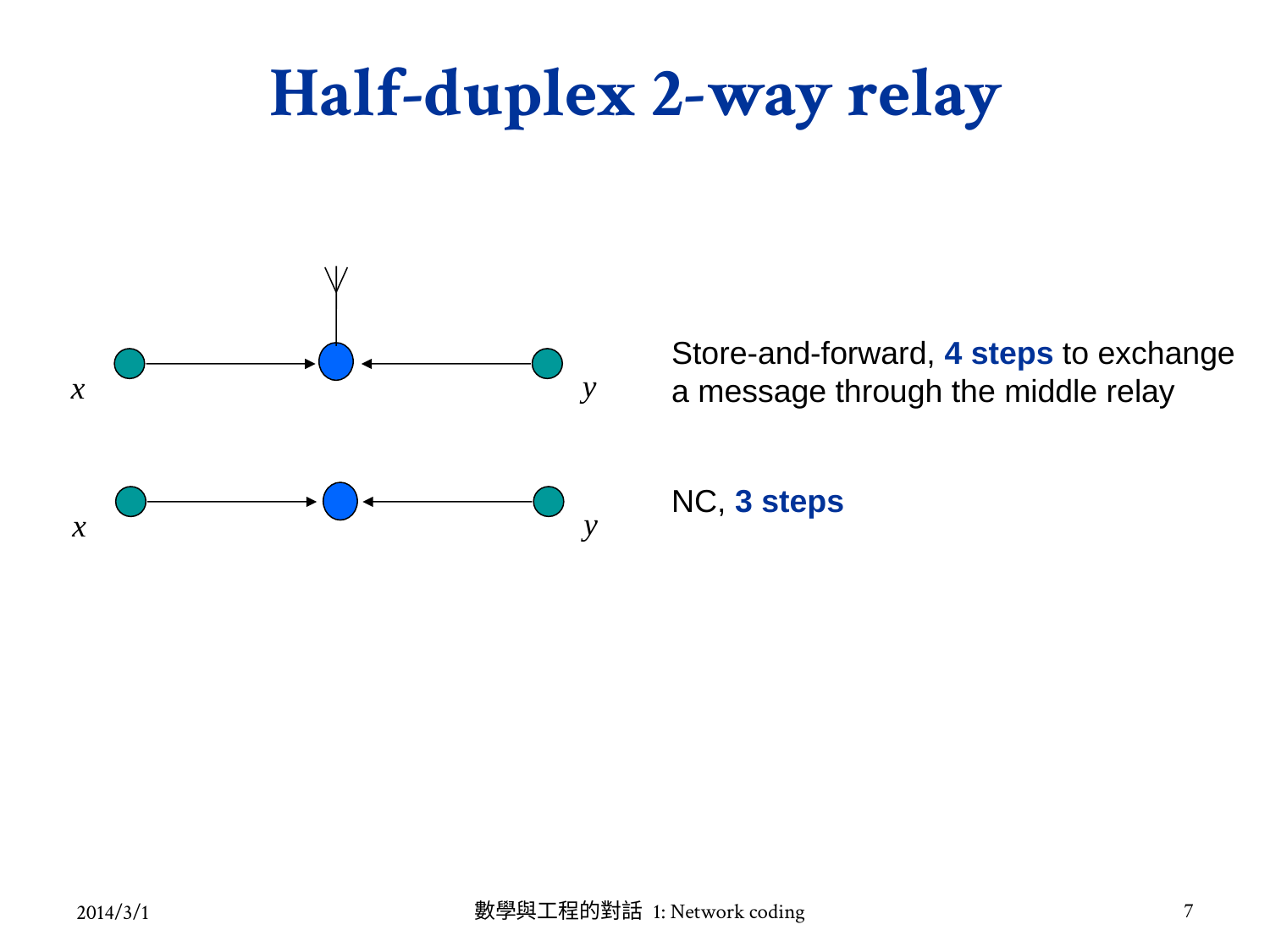

Half-duplex 2-way relay

Store-and-forward, 4 steps to exchange a message through the middle relay

y
x

NC, 3 steps

y
x

數學與工程的對話 1: Network coding
2014/3/1
7